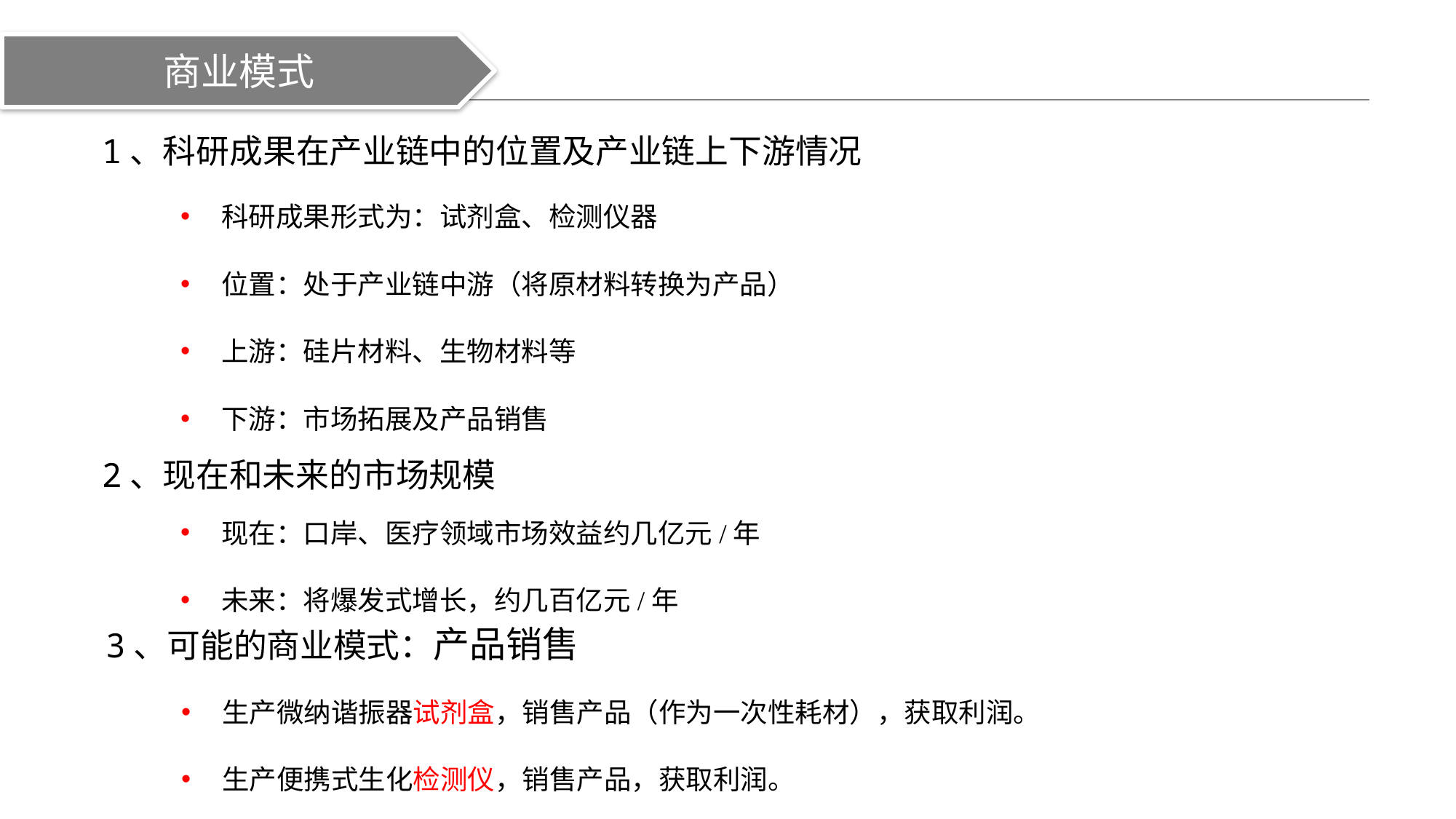

商业模式
1、科研成果在产业链中的位置及产业链上下游情况
科研成果形式为：试剂盒、检测仪器
位置：处于产业链中游（将原材料转换为产品）
上游：硅片材料、生物材料等
下游：市场拓展及产品销售
2、现在和未来的市场规模
现在：口岸、医疗领域市场效益约几亿元/年
未来：将爆发式增长，约几百亿元/年
3、可能的商业模式：产品销售
生产微纳谐振器试剂盒，销售产品（作为一次性耗材），获取利润。
生产便携式生化检测仪，销售产品，获取利润。